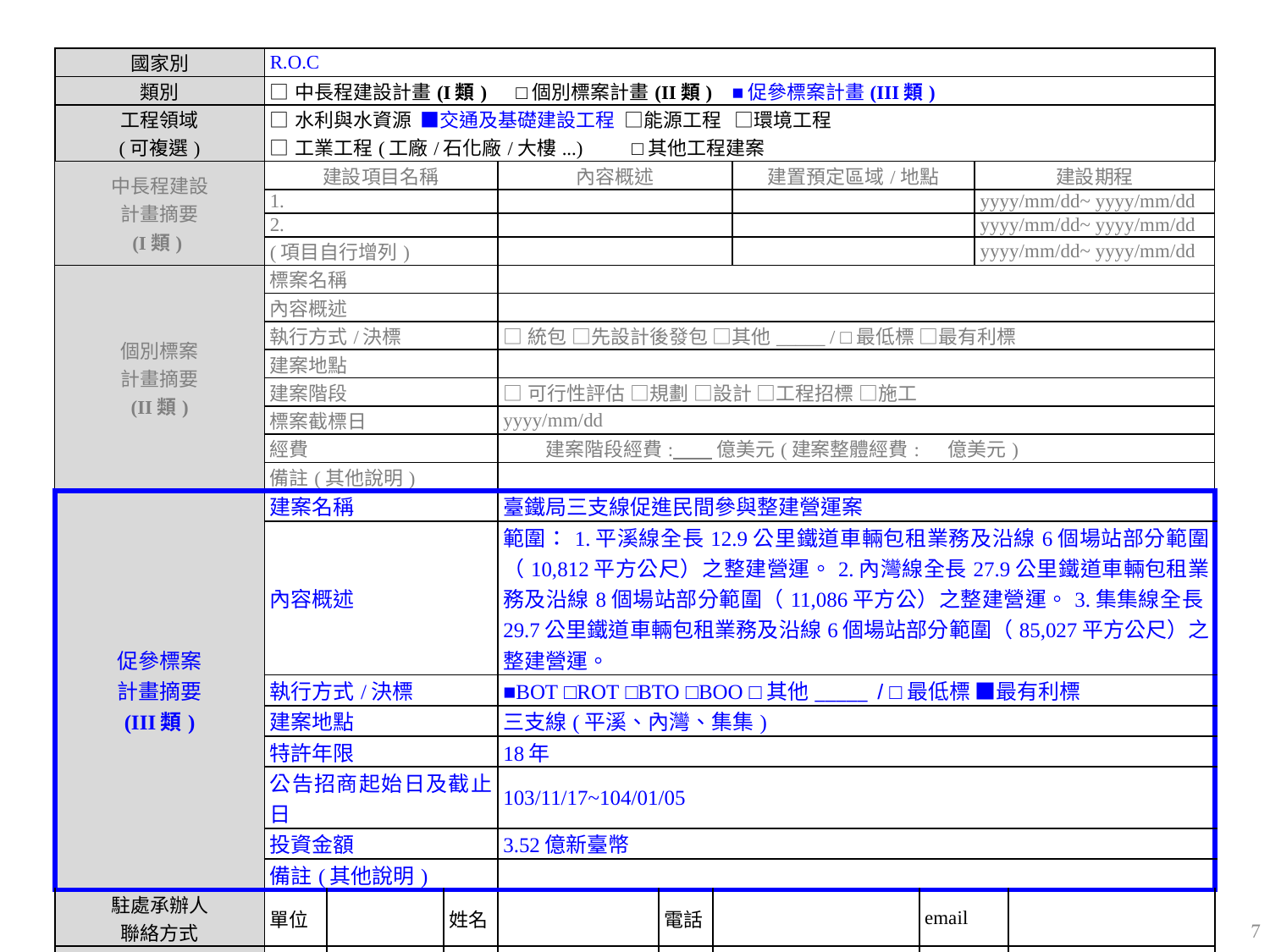

| 國家別 | R.O.C |  |  |  |  |  |  |  |  |  |
| --- | --- | --- | --- | --- | --- | --- | --- | --- | --- | --- |
| 類別 | □中長程建設計畫(I類) □個別標案計畫(II類) ■促參標案計畫(III類) |  |  |  |  |  |  |  |  |  |
| 工程領域 (可複選) | □水利與水資源 ■交通及基礎建設工程 □能源工程 □環境工程 □工業工程(工廠/石化廠/大樓...) □其他工程建案 |  |  |  |  |  |  |  |  |  |
| 中長程建設 計畫摘要 (I類) | 建設項目名稱 |  |  | 內容概述 |  |  | 建置預定區域/地點 |  | 建設期程 |  |
|  | 1. |  |  |  |  |  |  |  | yyyy/mm/dd~ yyyy/mm/dd |  |
|  | 2. |  |  |  |  |  |  |  | yyyy/mm/dd~ yyyy/mm/dd |  |
|  | (項目自行增列) |  |  |  |  |  |  |  | yyyy/mm/dd~ yyyy/mm/dd |  |
| 個別標案 計畫摘要 (II類) | 標案名稱 |  |  |  |  |  |  |  |  |  |
|  | 內容概述 |  |  |  |  |  |  |  |  |  |
|  | 執行方式/決標 |  |  | □統包 □先設計後發包 □其他\_\_\_\_\_ / □最低標 □最有利標 |  |  |  |  |  |  |
|  | 建案地點 |  |  |  |  |  |  |  |  |  |
|  | 建案階段 |  |  | □可行性評估 □規劃 □設計 □工程招標 □施工 |  |  |  |  |  |  |
|  | 標案截標日 |  |  | yyyy/mm/dd |  |  |  |  |  |  |
|  | 經費 |  |  | 建案階段經費: 億美元(建案整體經費: 億美元) |  |  |  |  |  |  |
|  | 備註(其他說明) |  |  |  |  |  |  |  |  |  |
| 促參標案 計畫摘要 (III類) | 建案名稱 |  |  | 臺鐵局三支線促進民間參與整建營運案 |  |  |  |  |  |  |
|  | 內容概述 |  |  | 範圍：1.平溪線全長12.9公里鐵道車輛包租業務及沿線6個場站部分範圍（10,812平方公尺）之整建營運。2.內灣線全長27.9公里鐵道車輛包租業務及沿線8個場站部分範圍（11,086平方公）之整建營運。3.集集線全長29.7公里鐵道車輛包租業務及沿線6個場站部分範圍（85,027平方公尺）之整建營運。 |  |  |  |  |  |  |
|  | 執行方式/決標 |  |  | ■BOT □ROT □BTO □BOO □其他\_\_\_\_\_ / □最低標 ■最有利標 |  |  |  |  |  |  |
|  | 建案地點 |  |  | 三支線(平溪、內灣、集集) |  |  |  |  |  |  |
|  | 特許年限 |  |  | 18年 |  |  |  |  |  |  |
|  | 公告招商起始日及截止日 |  |  | 103/11/17~104/01/05 |  |  |  |  |  |  |
|  | 投資金額 |  |  | 3.52億新臺幣 |  |  |  |  |  |  |
|  | 備註(其他說明) |  |  |  |  |  |  |  |  |  |
| 駐處承辦人 聯絡方式 | 單位 |  | 姓名 |  | 電話 |  |  | email |  |  |
| 本案在地國 聯繫窗口 | 單位 |  | 姓名 |  | 電話 |  |  | email |  |  |
| 資料收集來源 | (若有網址請註明) |  |  |  |  |  |  |  |  |  |
| 填表日期 | yyyy/mm/dd |  |  |  |  |  |  |  |  |  |
7